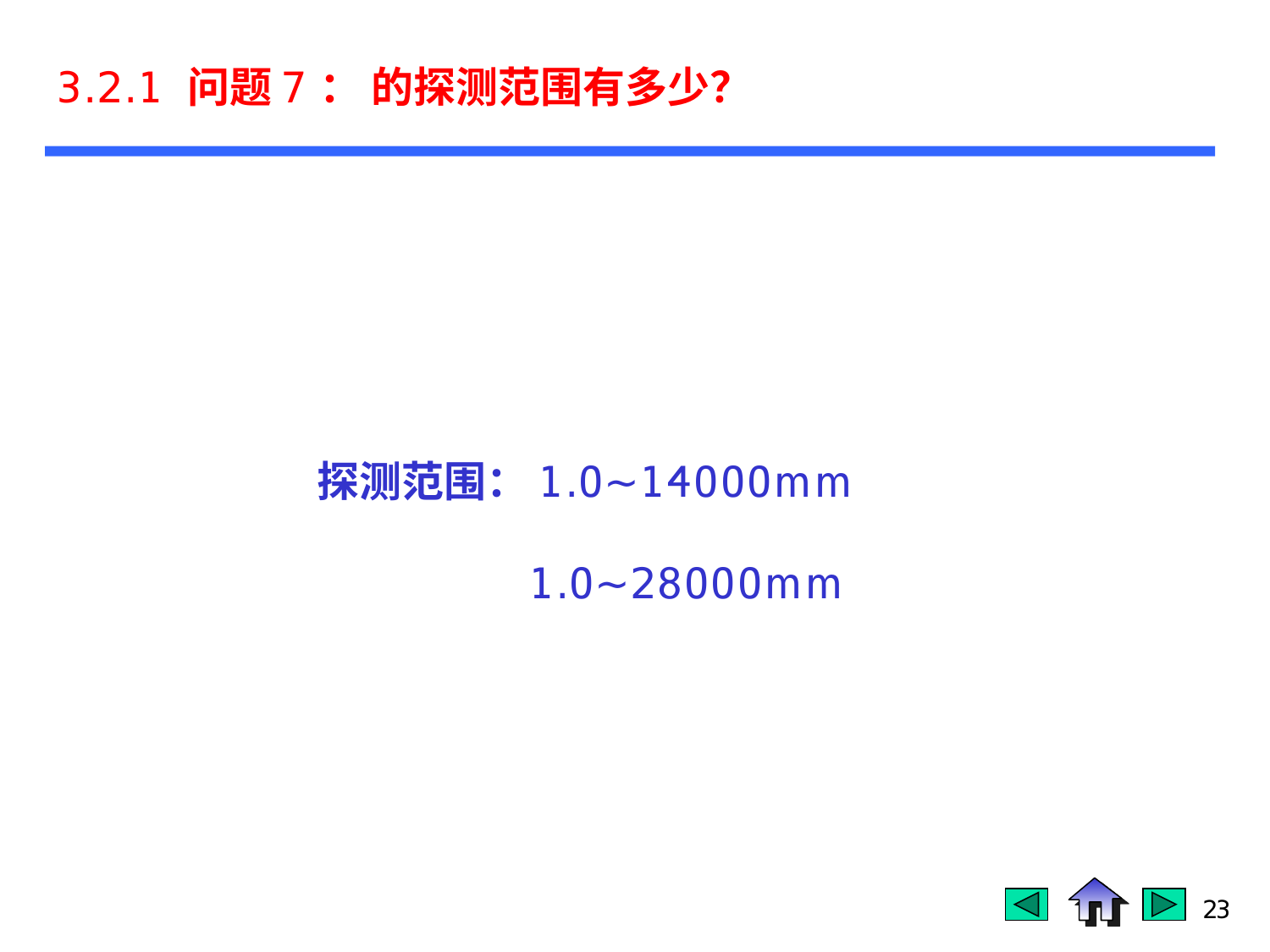

# 3.2.1 问题7： 的探测范围有多少？

探测范围：1.0~14000mm

                 1.0~28000mm

23